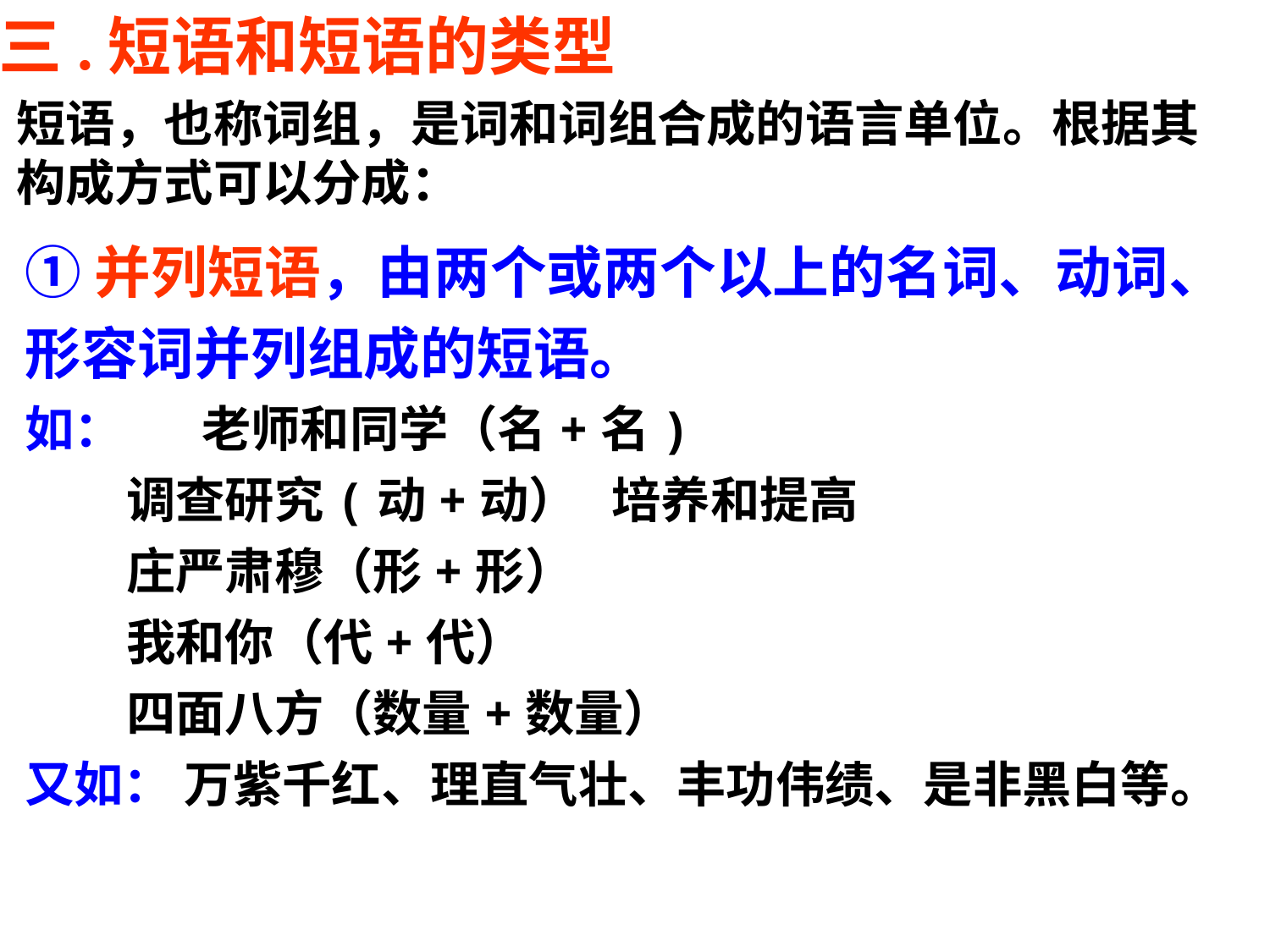

三.短语和短语的类型
短语，也称词组，是词和词组合成的语言单位。根据其
构成方式可以分成：
①并列短语，由两个或两个以上的名词、动词、形容词并列组成的短语。
如：       老师和同学（名+名)
        调查研究(动+动）   培养和提高
        庄严肃穆（形+形）
        我和你（代+代）
        四面八方（数量+数量）
又如： 万紫千红、理直气壮、丰功伟绩、是非黑白等。